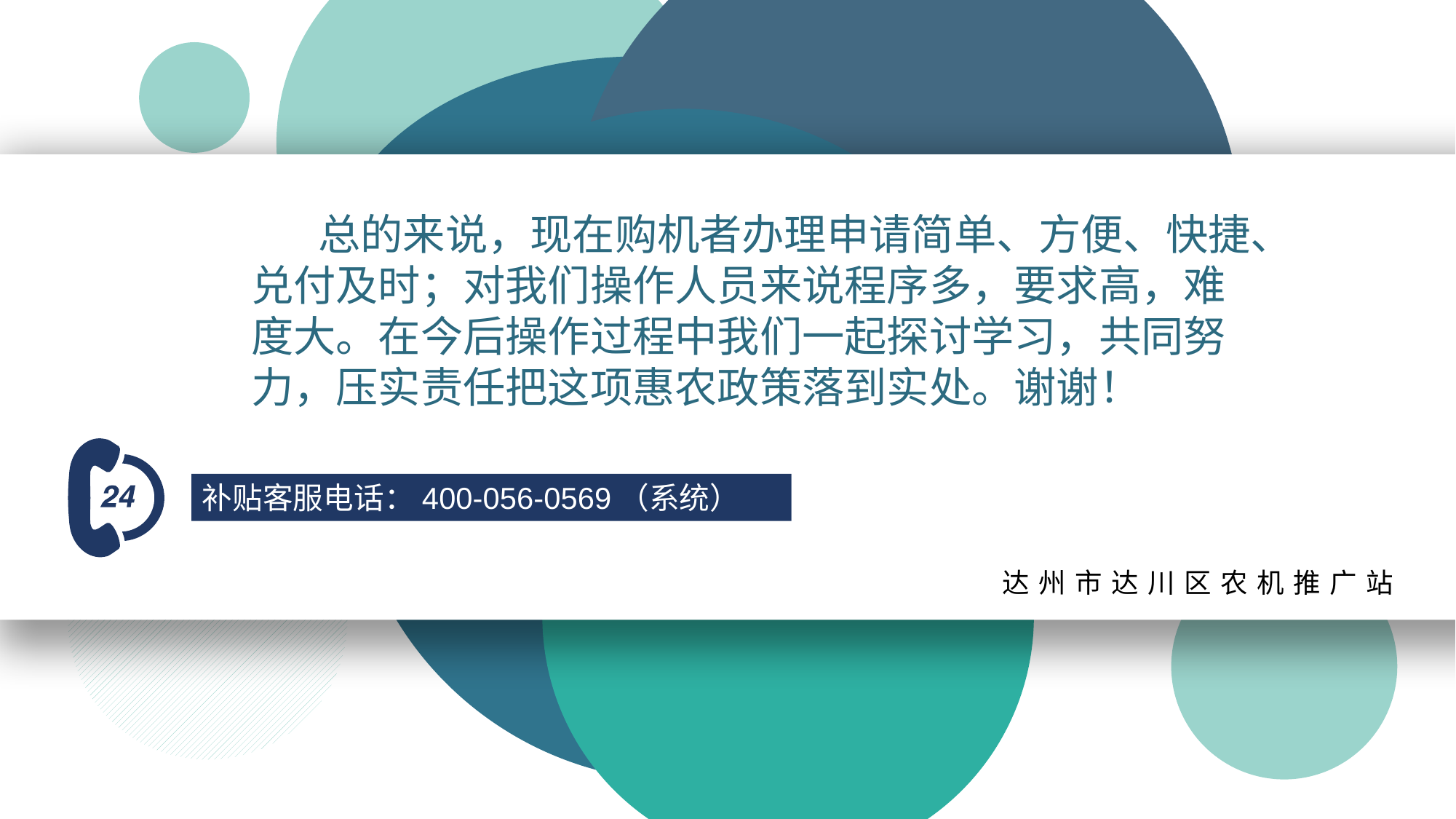

总的来说，现在购机者办理申请简单、方便、快捷、兑付及时；对我们操作人员来说程序多，要求高，难度大。在今后操作过程中我们一起探讨学习，共同努力，压实责任把这项惠农政策落到实处。谢谢！

补贴客服电话：400-056-0569（系统）

达州市达川区农机推广站